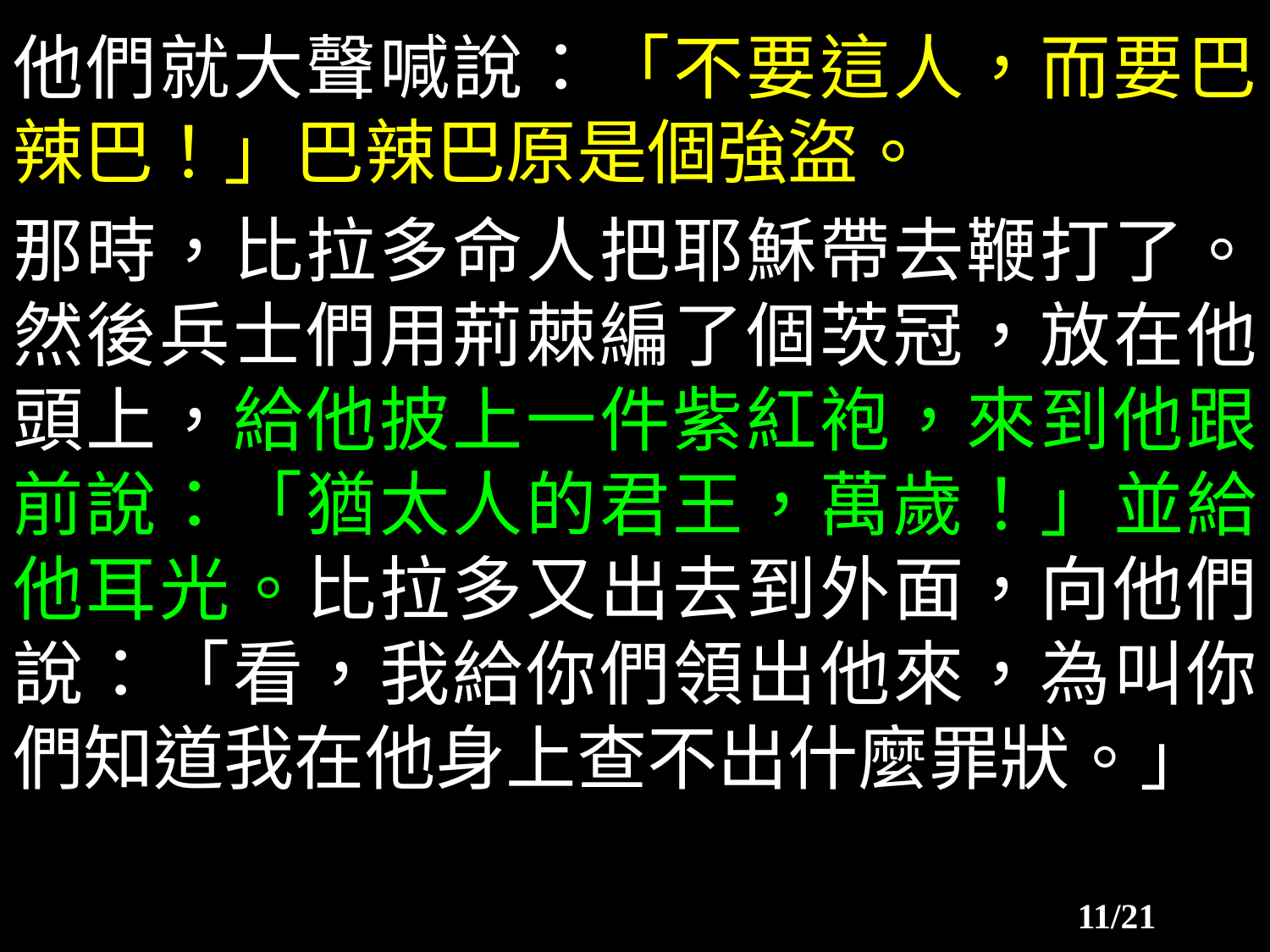

他們就大聲喊說：「不要這人，而要巴辣巴！」巴辣巴原是個強盜。
那時，比拉多命人把耶穌帶去鞭打了。然後兵士們用荊棘編了個茨冠，放在他頭上，給他披上一件紫紅袍，來到他跟前說：「猶太人的君王，萬歲！」並給他耳光。比拉多又出去到外面，向他們說：「看，我給你們領出他來，為叫你們知道我在他身上查不出什麼罪狀。」

11/21